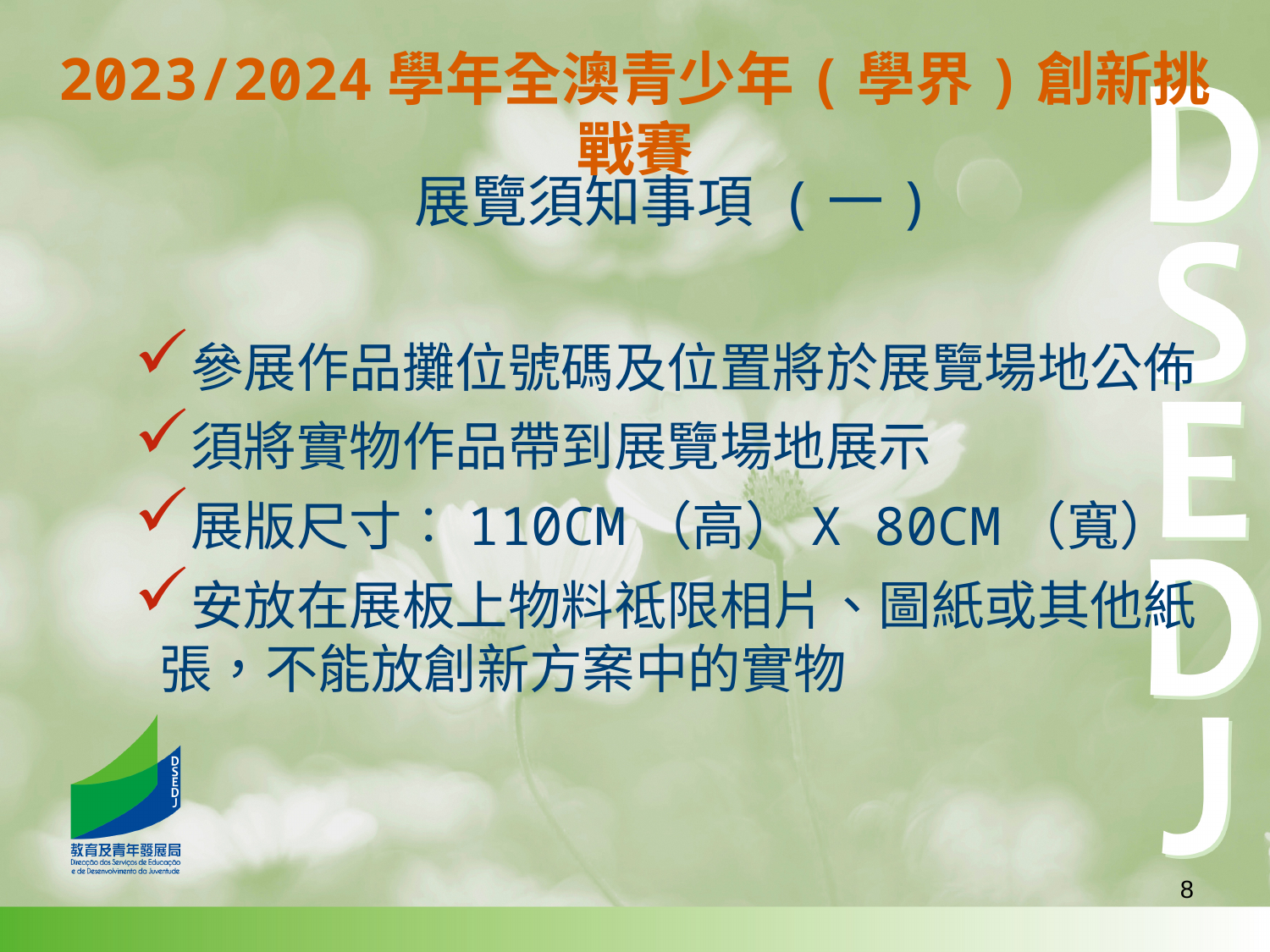

2023/2024學年全澳青少年(學界)創新挑戰賽
展覽須知事項 (一)

參展作品攤位號碼及位置將於展覽場地公佈
須將實物作品帶到展覽場地展示
展版尺寸︰110cm（高）x 80cm（寬）
安放在展板上物料祗限相片、圖紙或其他紙張，不能放創新方案中的實物

8